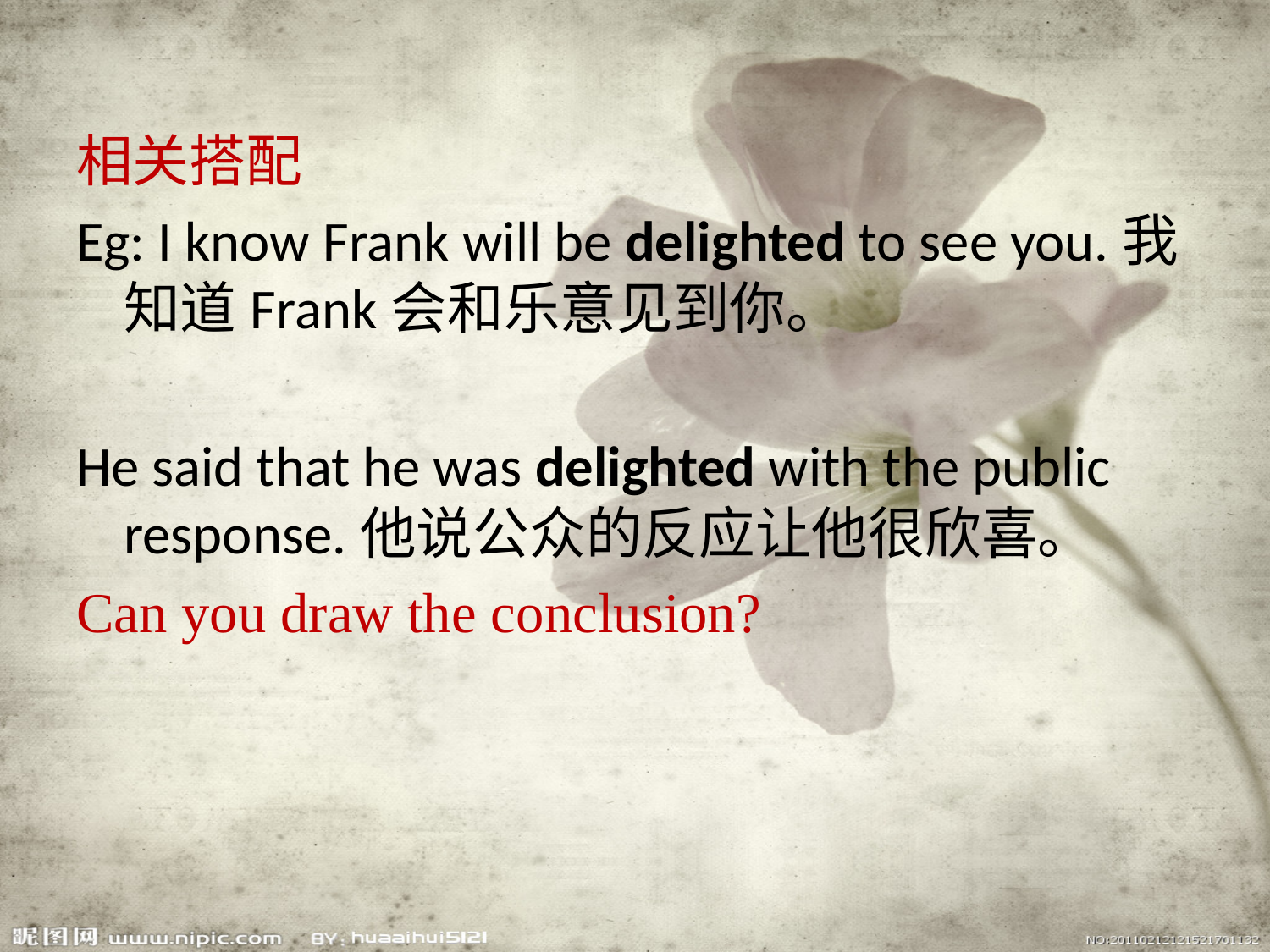

相关搭配
Eg: I know Frank will be delighted to see you.我知道Frank会和乐意见到你。

He said that he was delighted with the public response.他说公众的反应让他很欣喜。
Can you draw the conclusion?